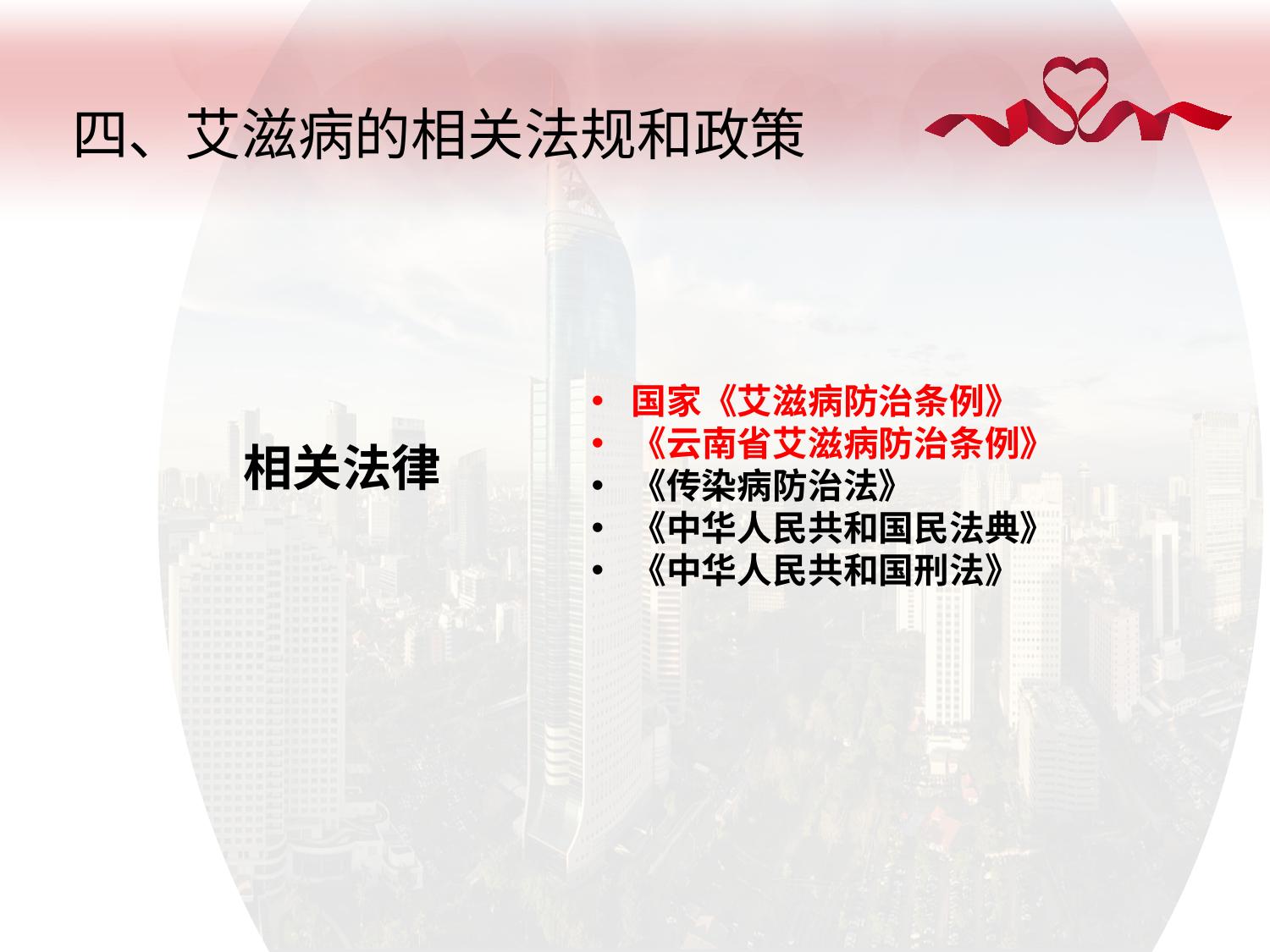

四、艾滋病的相关法规和政策
国家《艾滋病防治条例》
《云南省艾滋病防治条例》
《传染病防治法》
《中华人民共和国民法典》
《中华人民共和国刑法》
相关法律